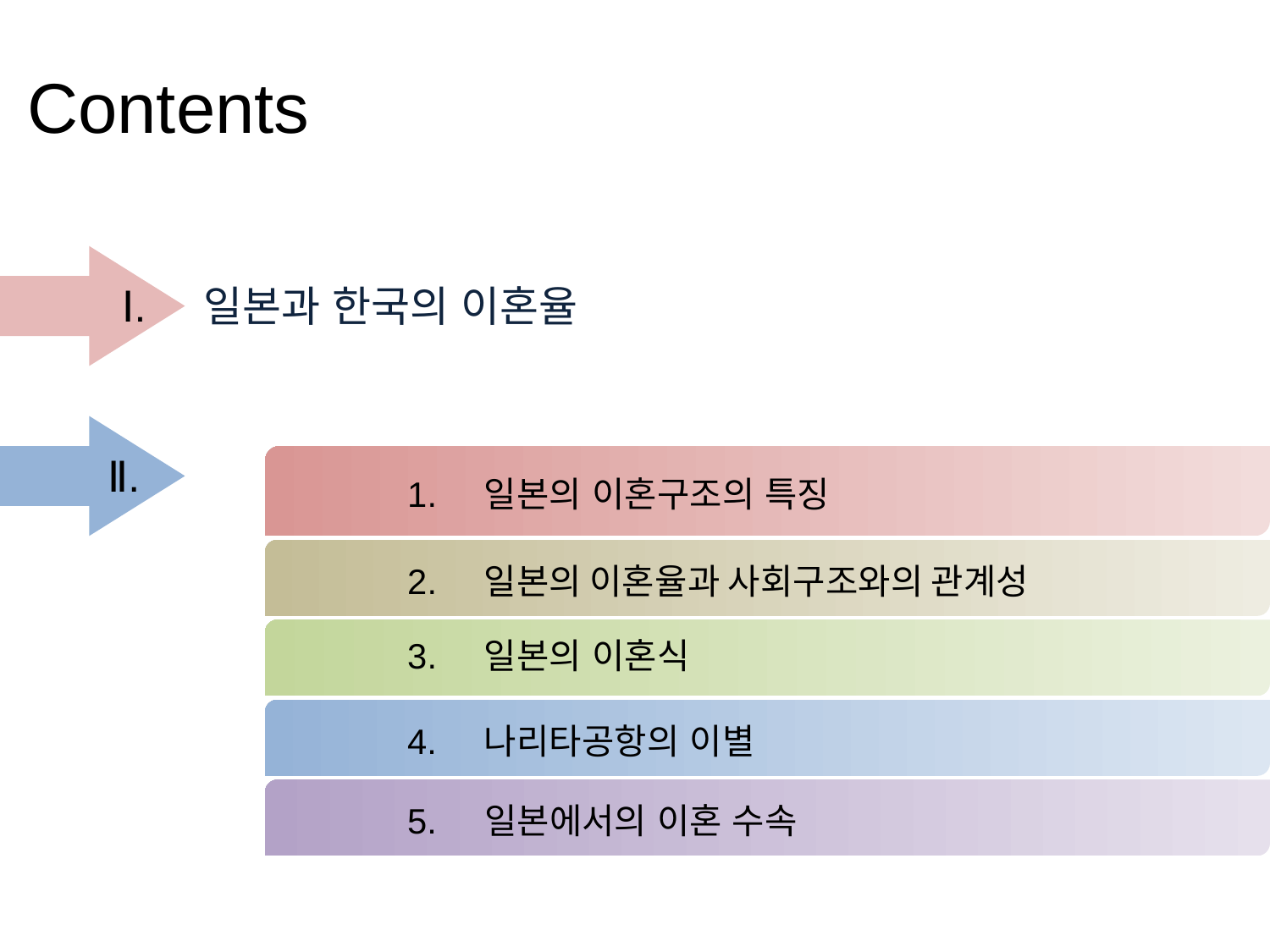

Contents

Ⅰ.    일본과 한국의 이혼율

Ⅱ.

1.    일본의 이혼구조의 특징

2.    일본의 이혼율과 사회구조와의 관계성

3.    일본의 이혼식

4.    나리타공항의 이별

5.    일본에서의 이혼 수속